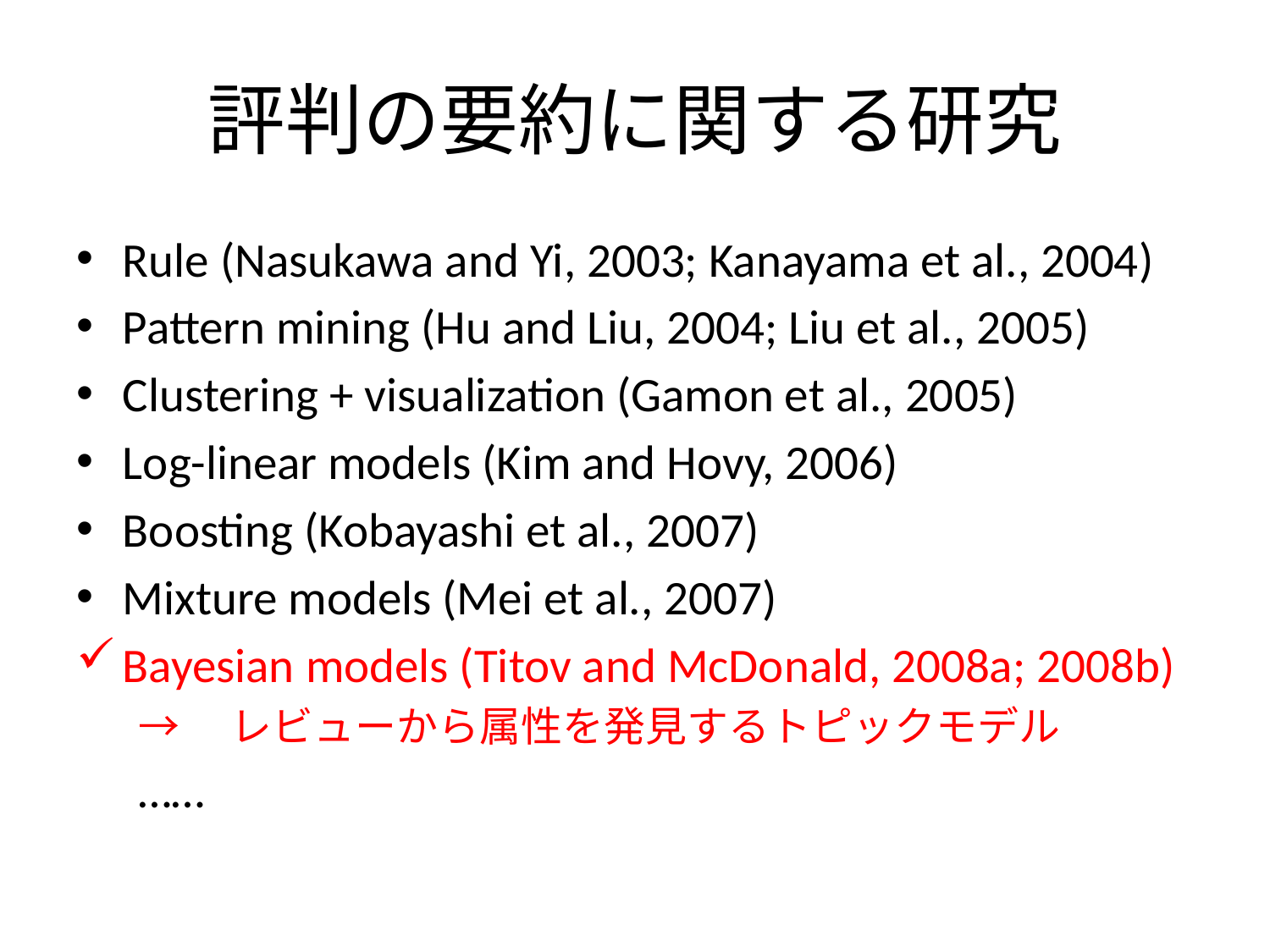

# 評判の要約に関する研究
Rule (Nasukawa and Yi, 2003; Kanayama et al., 2004)
Pattern mining (Hu and Liu, 2004; Liu et al., 2005)
Clustering + visualization (Gamon et al., 2005)
Log-linear models (Kim and Hovy, 2006)
Boosting (Kobayashi et al., 2007)
Mixture models (Mei et al., 2007)
Bayesian models (Titov and McDonald, 2008a; 2008b)
→　レビューから属性を発見するトピックモデル
……